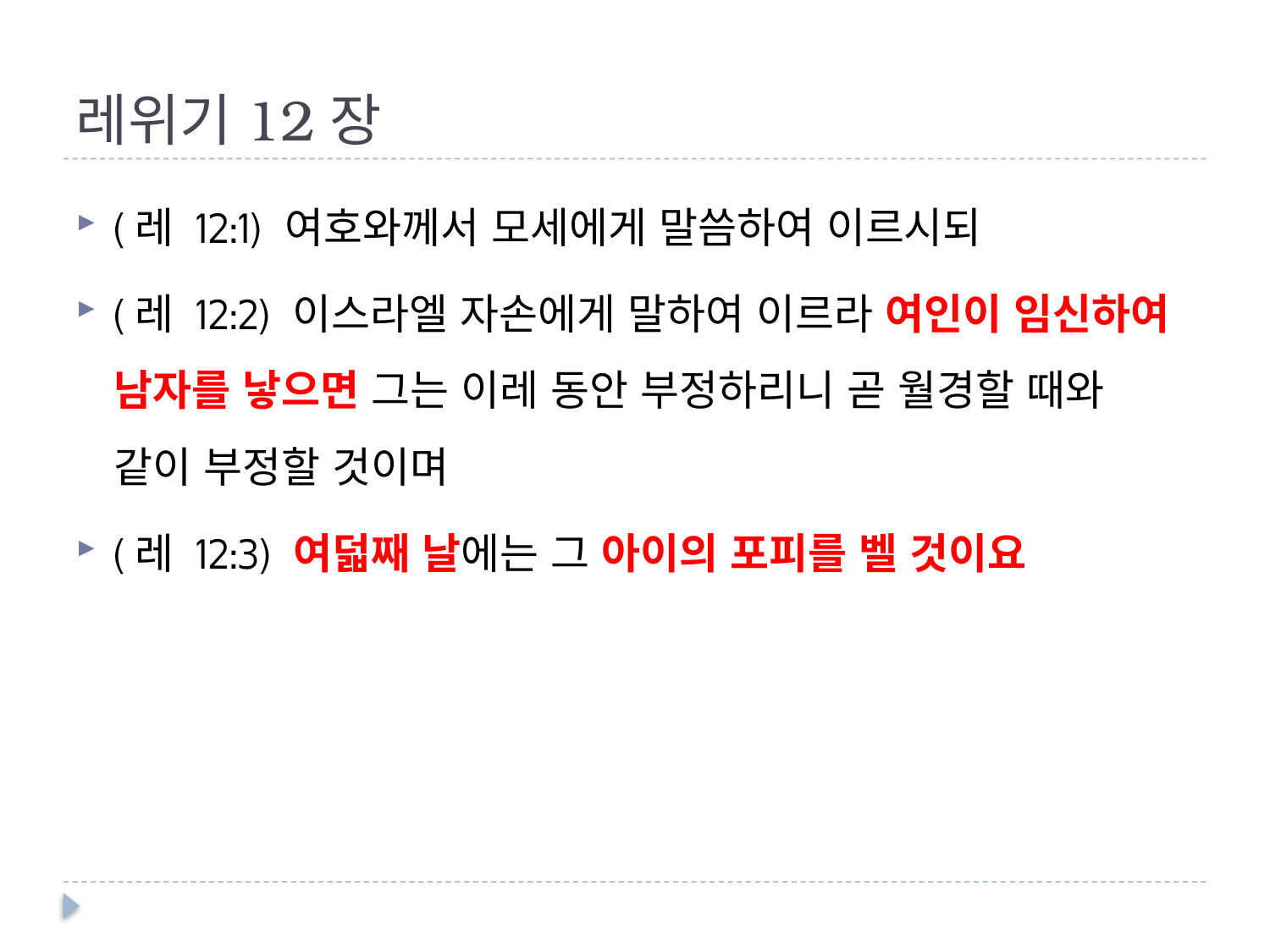

# 레위기12장
(레 12:1) 여호와께서 모세에게 말씀하여 이르시되
(레 12:2) 이스라엘 자손에게 말하여 이르라 여인이 임신하여 남자를 낳으면 그는 이레 동안 부정하리니 곧 월경할 때와 같이 부정할 것이며
(레 12:3) 여덟째 날에는 그 아이의 포피를 벨 것이요